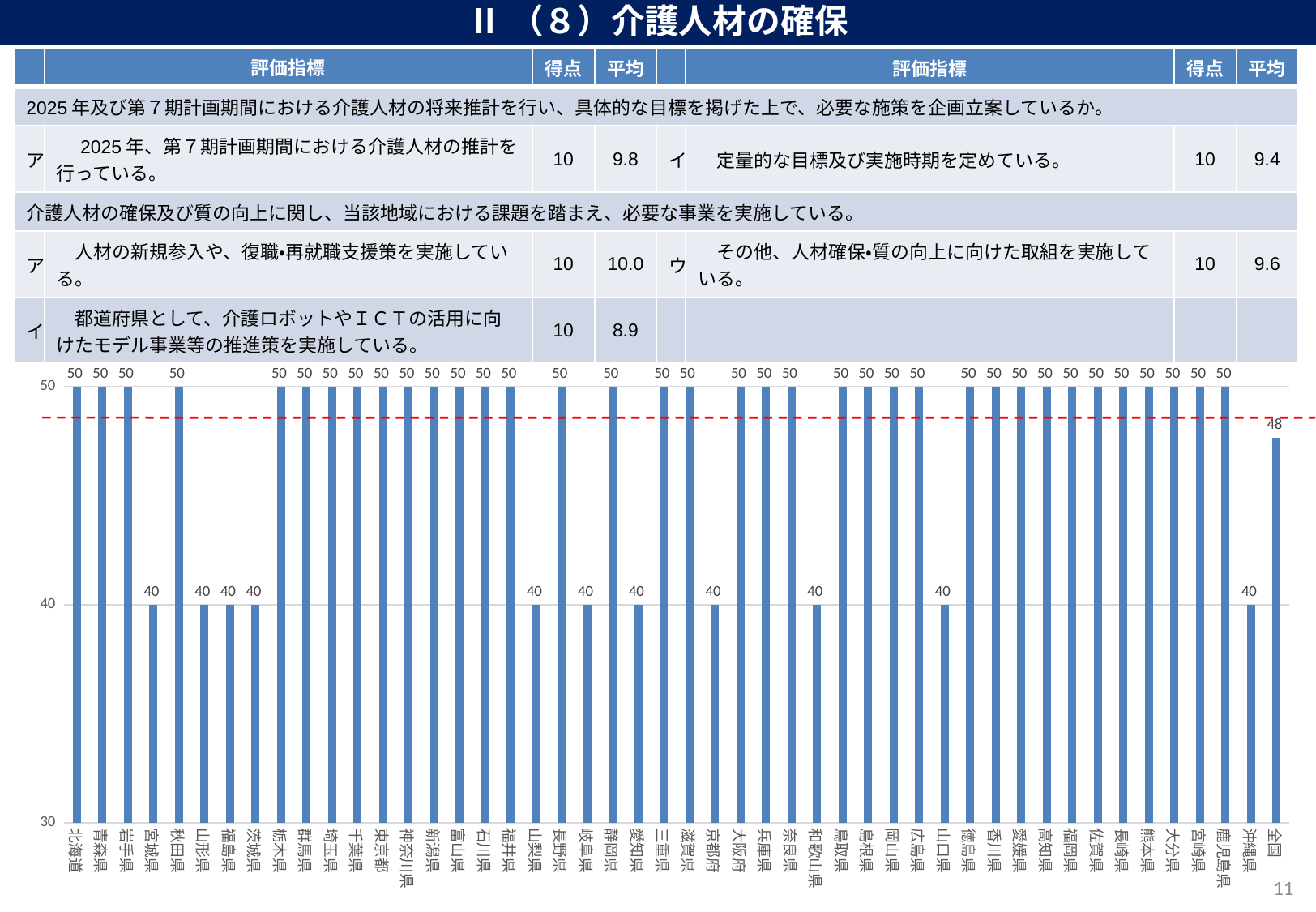

Ⅱ（８）介護人材の確保
|  | 評価指標 | 得点 | 平均 |  | 評価指標 | 得点 | 平均 |
| --- | --- | --- | --- | --- | --- | --- | --- |
| 2025年及び第７期計画期間における介護人材の将来推計を行い、具体的な目標を掲げた上で、必要な施策を企画立案しているか。 |  |  |  |  |  |  |  |
| ア | 2025年、第７期計画期間における介護人材の推計を行っている。 | 10 | 9.8 | イ | 定量的な目標及び実施時期を定めている。 | 10 | 9.4 |
| 介護人材の確保及び質の向上に関し、当該地域における課題を踏まえ、必要な事業を実施している。 |  |  |  |  |  |  |  |
| ア | 人材の新規参入や、復職・再就職支援策を実施している。 | 10 | 10.0 | ウ | その他、人材確保・質の向上に向けた取組を実施している。 | 10 | 9.6 |
| イ | 都道府県として、介護ロボットやＩＣＴの活用に向けたモデル事業等の推進策を実施している。 | 10 | 8.9 |  |  |  |  |

### Chart: （８）人材確保（満点50点　平均点48点　得点率95.3%）

| Category | Ⅱ自立支援・重度化防止等、保険給付の適正化事業(8)人材確保 |
|---|---|
| 北海道 | 50.0 |
| 青森県 | 50.0 |
| 岩手県 | 50.0 |
| 宮城県 | 40.0 |
| 秋田県 | 50.0 |
| 山形県 | 40.0 |
| 福島県 | 40.0 |
| 茨城県 | 40.0 |
| 栃木県 | 50.0 |
| 群馬県 | 50.0 |
| 埼玉県 | 50.0 |
| 千葉県 | 50.0 |
| 東京都 | 50.0 |
| 神奈川県 | 50.0 |
| 新潟県 | 50.0 |
| 富山県 | 50.0 |
| 石川県 | 50.0 |
| 福井県 | 50.0 |
| 山梨県 | 40.0 |
| 長野県 | 50.0 |
| 岐阜県 | 40.0 |
| 静岡県 | 50.0 |
| 愛知県 | 40.0 |
| 三重県 | 50.0 |
| 滋賀県 | 50.0 |
| 京都府 | 40.0 |
| 大阪府 | 50.0 |
| 兵庫県 | 50.0 |
| 奈良県 | 50.0 |
| 和歌山県 | 40.0 |
| 鳥取県 | 50.0 |
| 島根県 | 50.0 |
| 岡山県 | 50.0 |
| 広島県 | 50.0 |
| 山口県 | 40.0 |
| 徳島県 | 50.0 |
| 香川県 | 50.0 |
| 愛媛県 | 50.0 |
| 高知県 | 50.0 |
| 福岡県 | 50.0 |
| 佐賀県 | 50.0 |
| 長崎県 | 50.0 |
| 熊本県 | 50.0 |
| 大分県 | 50.0 |
| 宮崎県 | 50.0 |
| 鹿児島県 | 50.0 |
| 沖縄県 | 40.0 |
| 全国 | 47.659574468085104 |
11